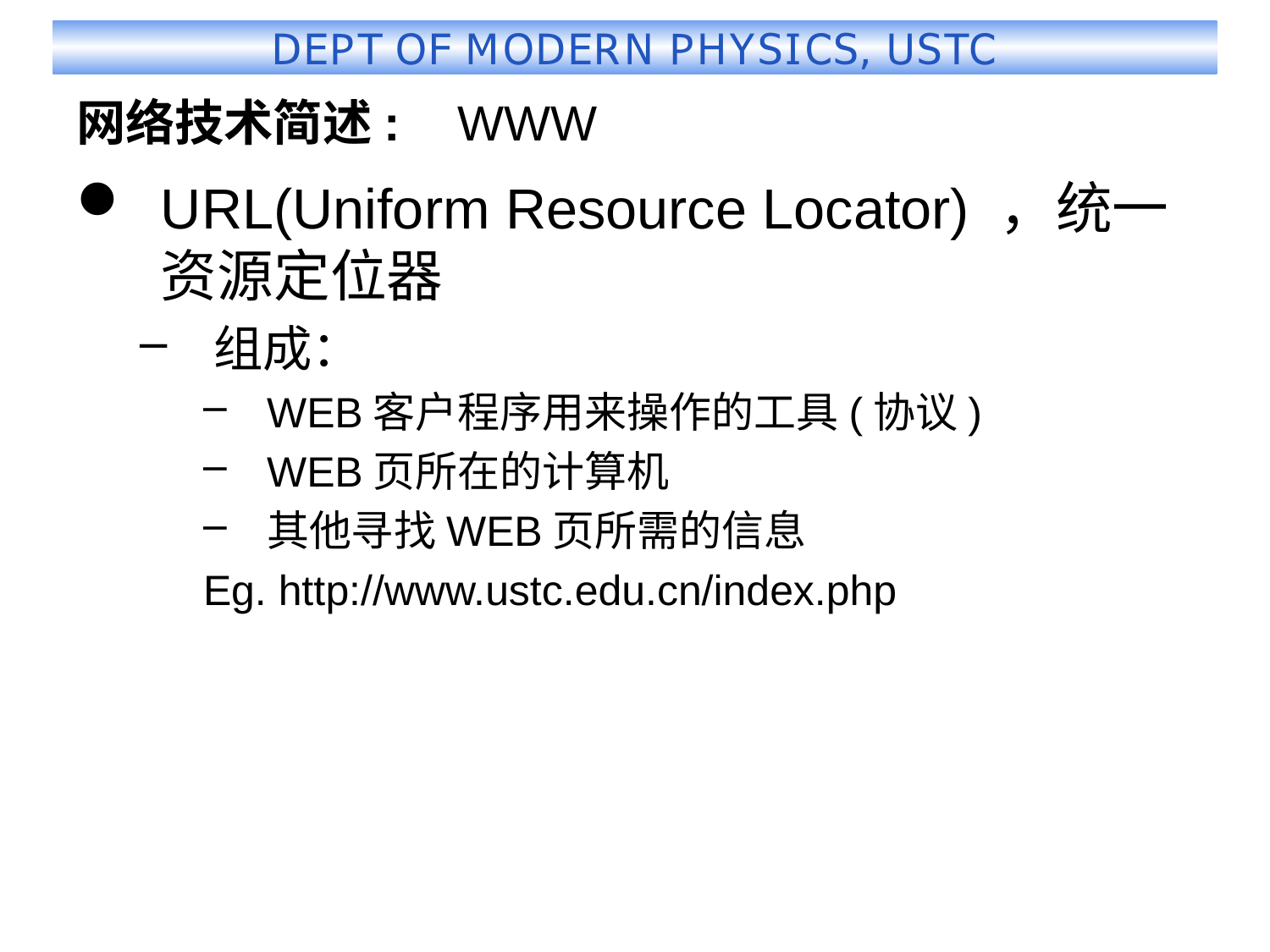

# 网络技术简述:	WWW
URL(Uniform Resource Locator) ，统一资源定位器
组成：
WEB客户程序用来操作的工具(协议)
WEB页所在的计算机
其他寻找WEB页所需的信息
Eg. http://www.ustc.edu.cn/index.php